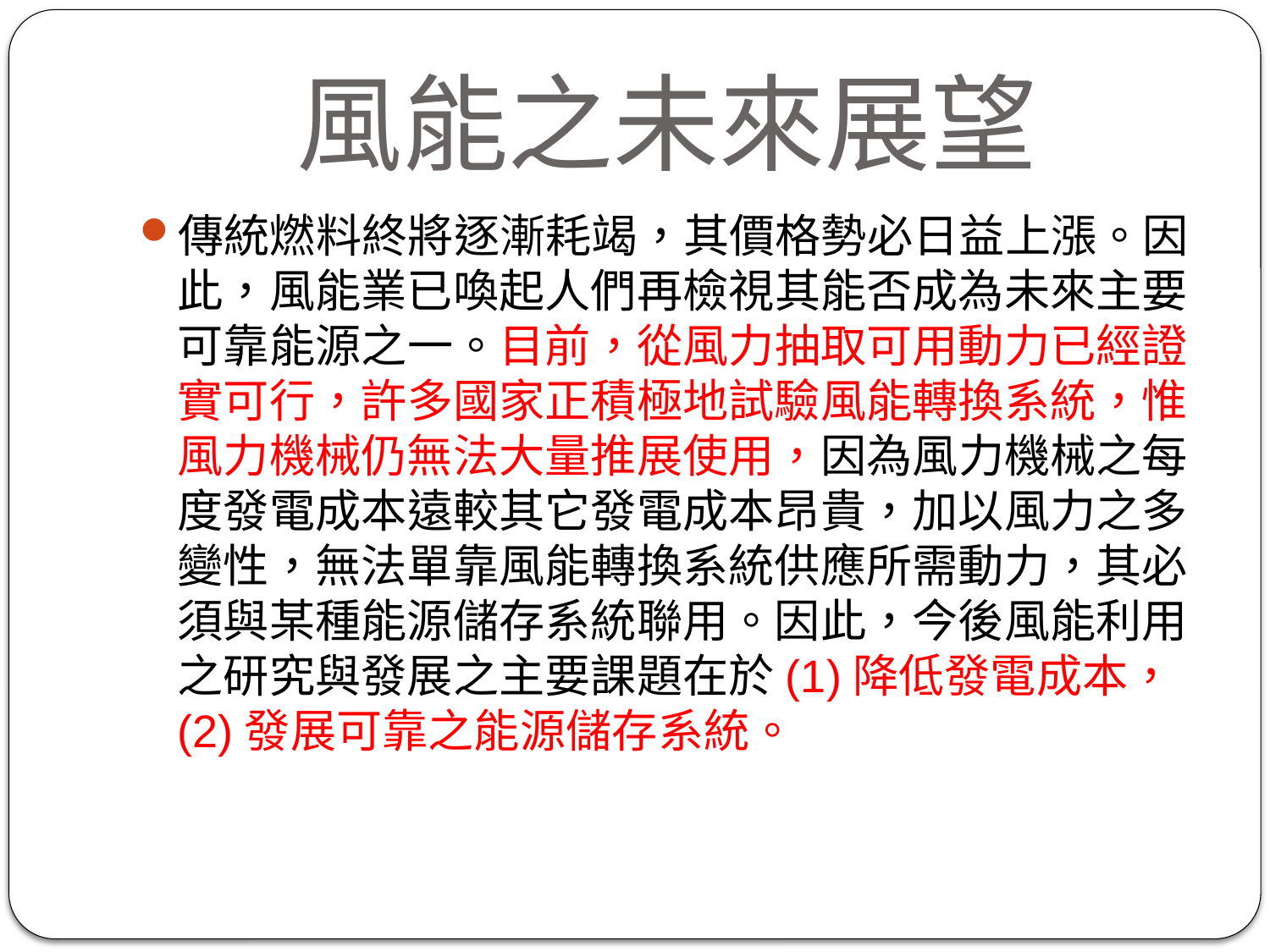

# 風能之未來展望
傳統燃料終將逐漸耗竭，其價格勢必日益上漲。因此，風能業已喚起人們再檢視其能否成為未來主要可靠能源之一。目前，從風力抽取可用動力已經證實可行，許多國家正積極地試驗風能轉換系統，惟風力機械仍無法大量推展使用，因為風力機械之每度發電成本遠較其它發電成本昂貴，加以風力之多變性，無法單靠風能轉換系統供應所需動力，其必須與某種能源儲存系統聯用。因此，今後風能利用之研究與發展之主要課題在於(1)降低發電成本，(2)發展可靠之能源儲存系統。